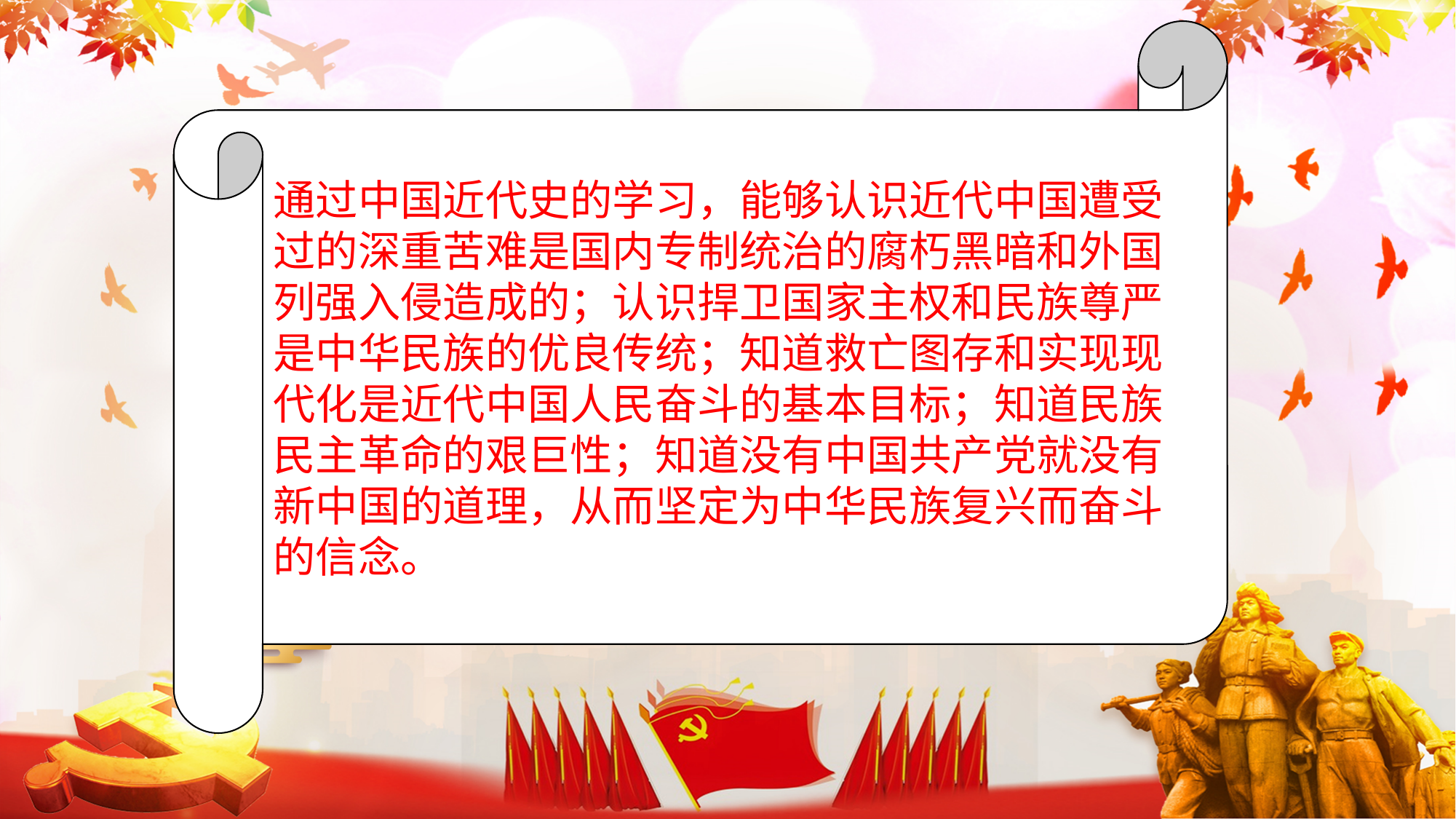

通过中国近代史的学习，能够认识近代中国遭受过的深重苦难是国内专制统治的腐朽黑暗和外国列强入侵造成的；认识捍卫国家主权和民族尊严是中华民族的优良传统；知道救亡图存和实现现代化是近代中国人民奋斗的基本目标；知道民族民主革命的艰巨性；知道没有中国共产党就没有新中国的道理，从而坚定为中华民族复兴而奋斗的信念。